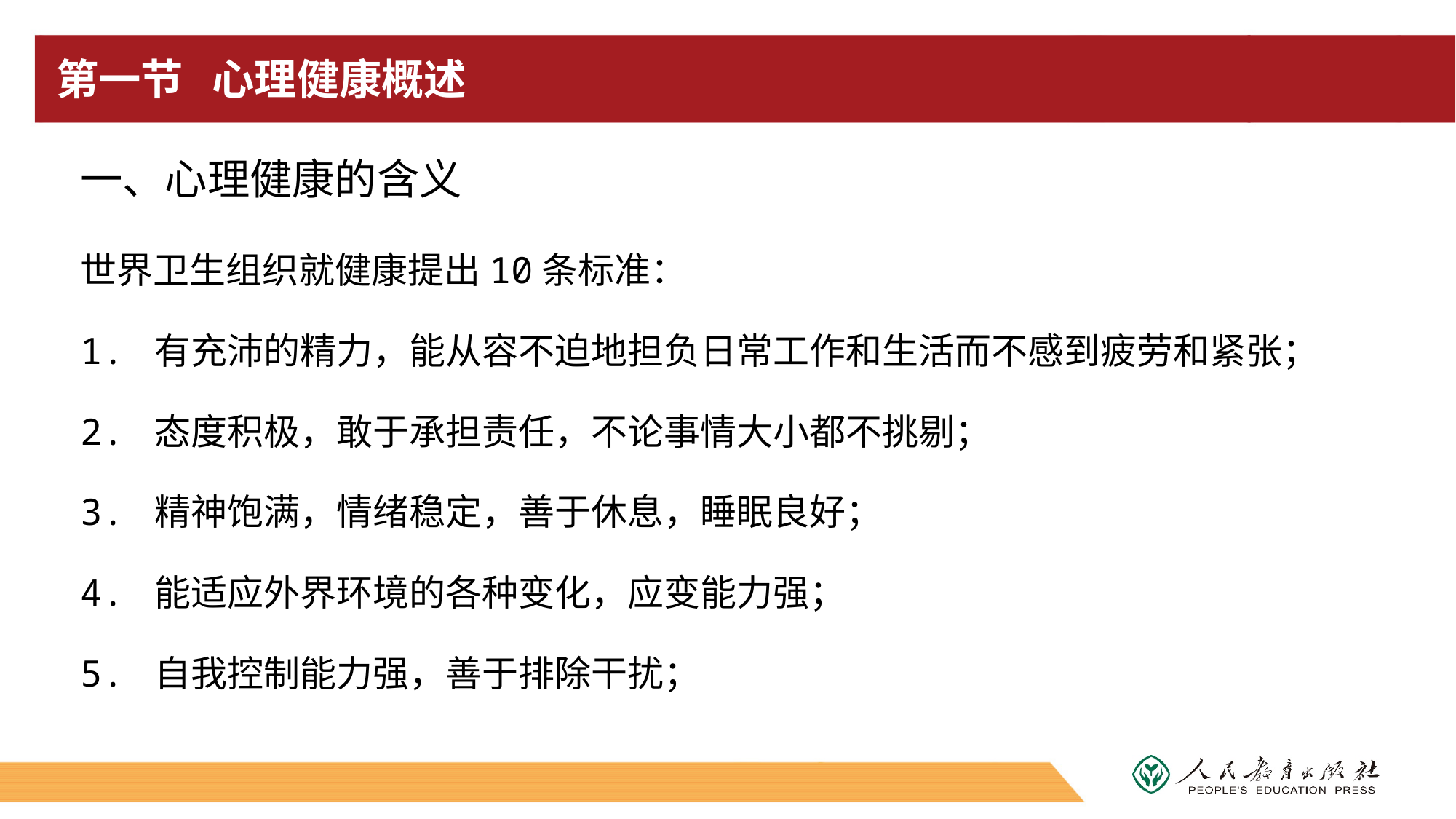

# 第一节   心理健康概述
一、心理健康的含义
世界卫生组织就健康提出10条标准：
1. 有充沛的精力，能从容不迫地担负日常工作和生活而不感到疲劳和紧张；
2. 态度积极，敢于承担责任，不论事情大小都不挑剔；
3. 精神饱满，情绪稳定，善于休息，睡眠良好；
4. 能适应外界环境的各种变化，应变能力强；
5. 自我控制能力强，善于排除干扰；